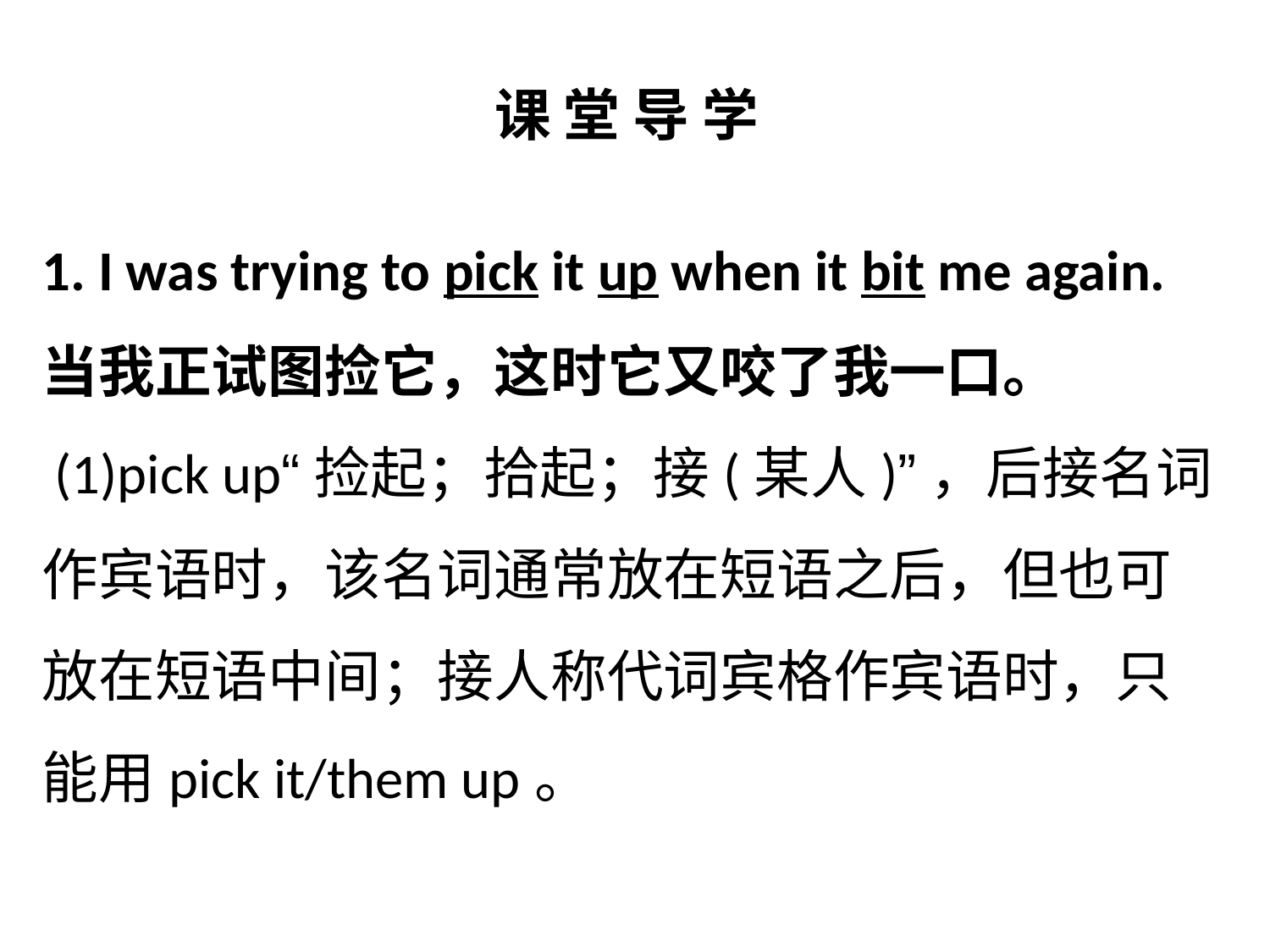

课 堂 导 学
1. I was trying to pick it up when it bit me again.
当我正试图捡它，这时它又咬了我一口。
 (1)pick up“捡起；拾起；接(某人)”，后接名词作宾语时，该名词通常放在短语之后，但也可放在短语中间；接人称代词宾格作宾语时，只能用pick it/them up。